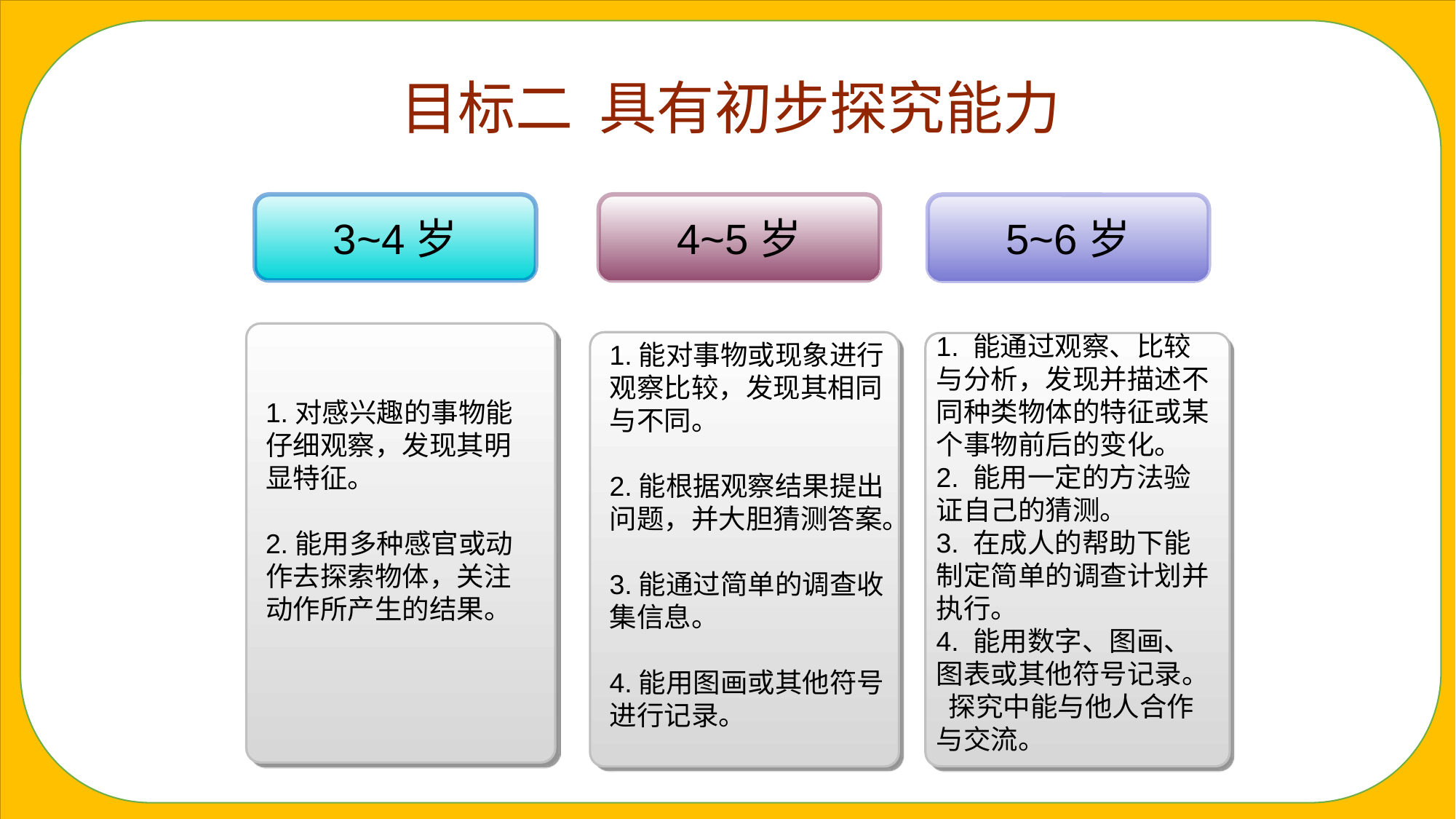

目标二  具有初步探究能力
3~4岁
4~5岁
5~6岁

1.对感兴趣的事物能仔细观察，发现其明显特征。

2.能用多种感官或动作去探索物体，关注动作所产生的结果。

1. 能通过观察、比较与分析，发现并描述不同种类物体的特征或某个事物前后的变化。
2. 能用一定的方法验证自己的猜测。
3. 在成人的帮助下能制定简单的调查计划并执行。
4. 能用数字、图画、图表或其他符号记录。
 探究中能与他人合作与交流。

1.能对事物或现象进行观察比较，发现其相同与不同。

2.能根据观察结果提出问题，并大胆猜测答案。

3.能通过简单的调查收集信息。

4.能用图画或其他符号进行记录。